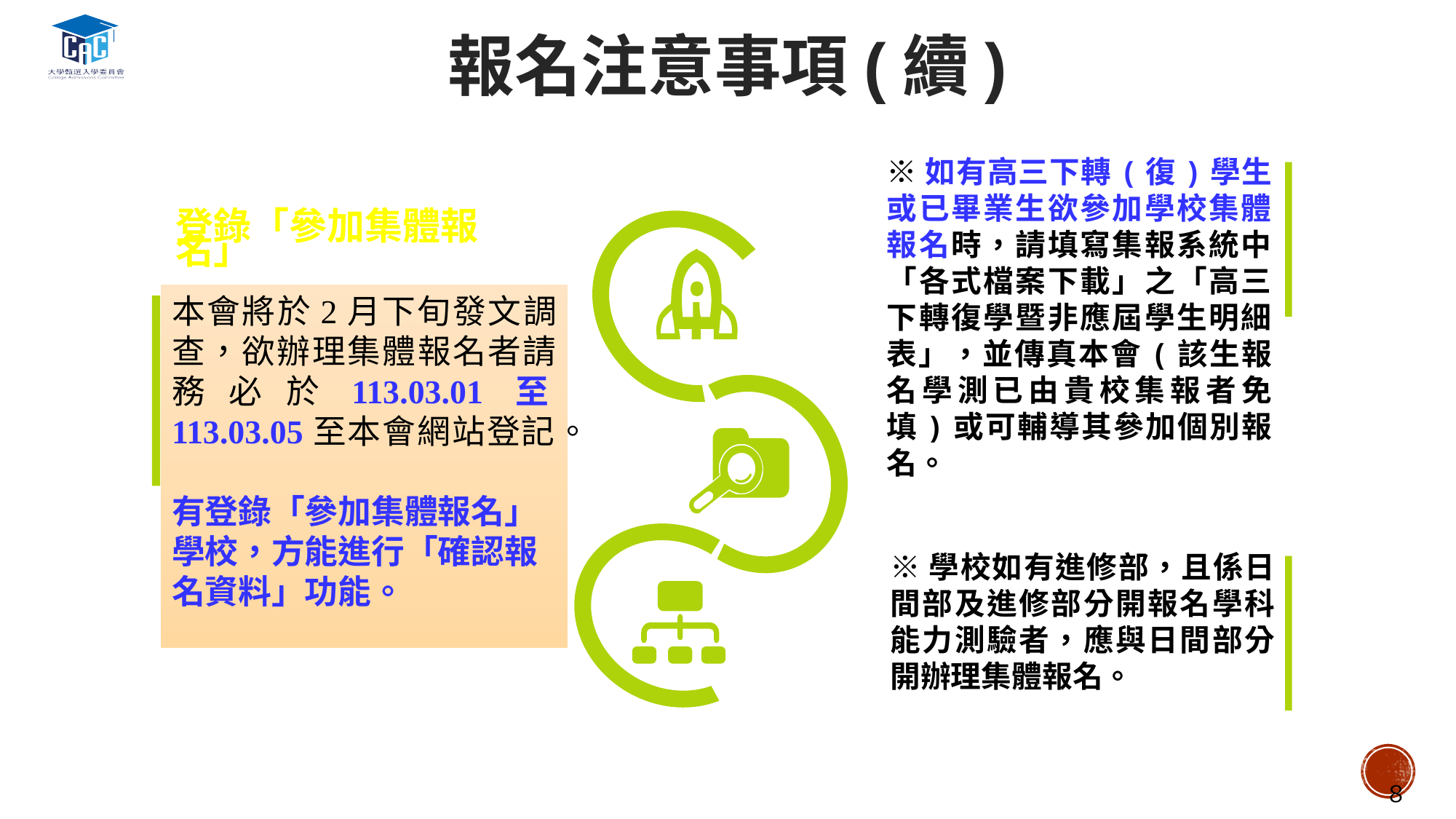

報名注意事項(續)
※如有高三下轉(復)學生或已畢業生欲參加學校集體報名時，請填寫集報系統中「各式檔案下載」之「高三下轉復學暨非應屆學生明細表」，並傳真本會(該生報名學測已由貴校集報者免填)或可輔導其參加個別報名。

登錄「參加集體報名」

本會將於2月下旬發文調查，欲辦理集體報名者請務必於113.03.01至113.03.05至本會網站登記。

有登錄「參加集體報名」學校，方能進行「確認報名資料」功能。

※學校如有進修部，且係日間部及進修部分開報名學科能力測驗者，應與日間部分開辦理集體報名。